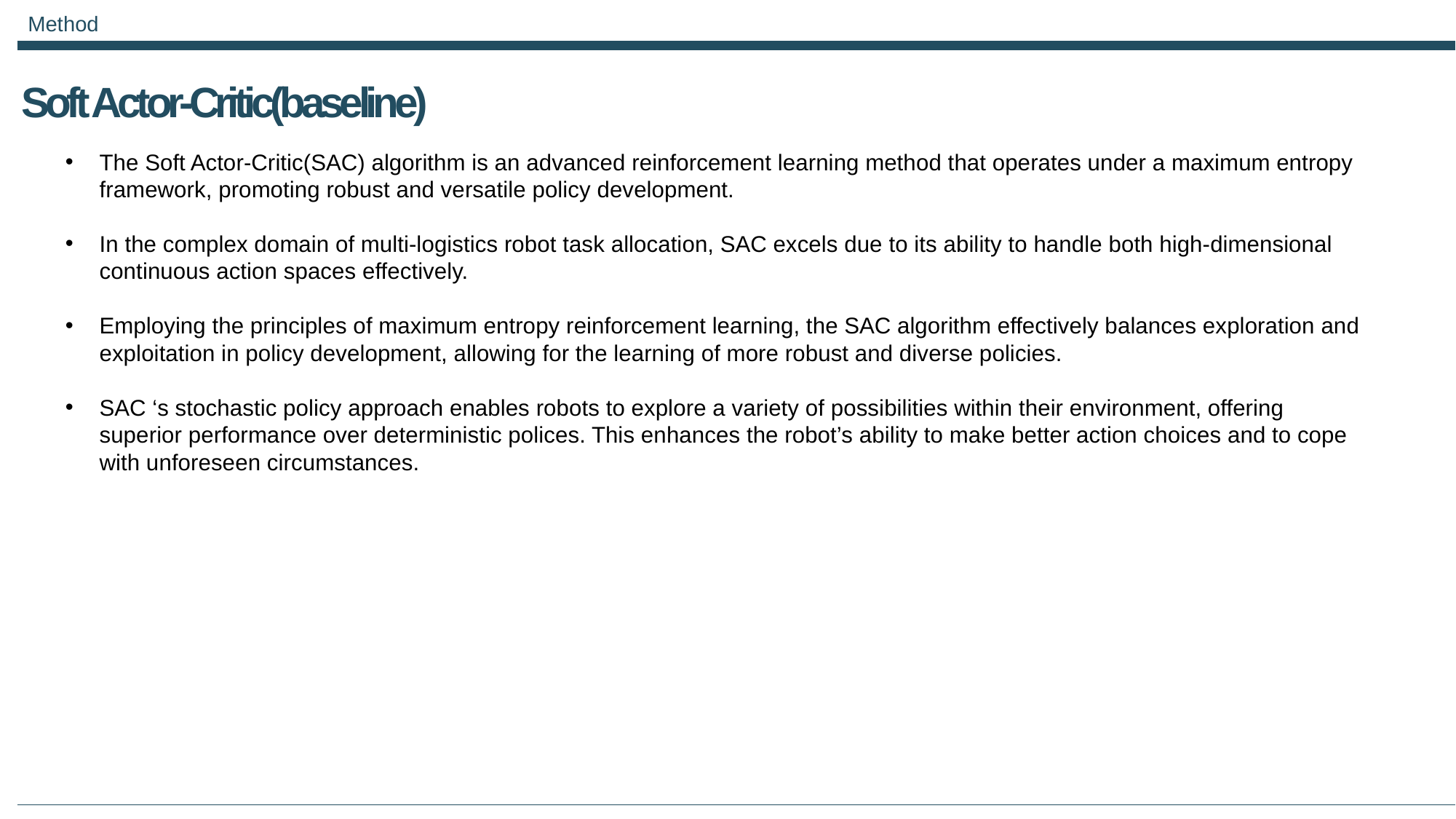

Method
Soft Actor-Critic(baseline)
The Soft Actor-Critic(SAC) algorithm is an advanced reinforcement learning method that operates under a maximum entropy framework, promoting robust and versatile policy development.

In the complex domain of multi-logistics robot task allocation, SAC excels due to its ability to handle both high-dimensional continuous action spaces effectively.

Employing the principles of maximum entropy reinforcement learning, the SAC algorithm effectively balances exploration and exploitation in policy development, allowing for the learning of more robust and diverse policies.

SAC ‘s stochastic policy approach enables robots to explore a variety of possibilities within their environment, offering superior performance over deterministic polices. This enhances the robot’s ability to make better action choices and to cope with unforeseen circumstances.
이미지
이미지
이미지

7